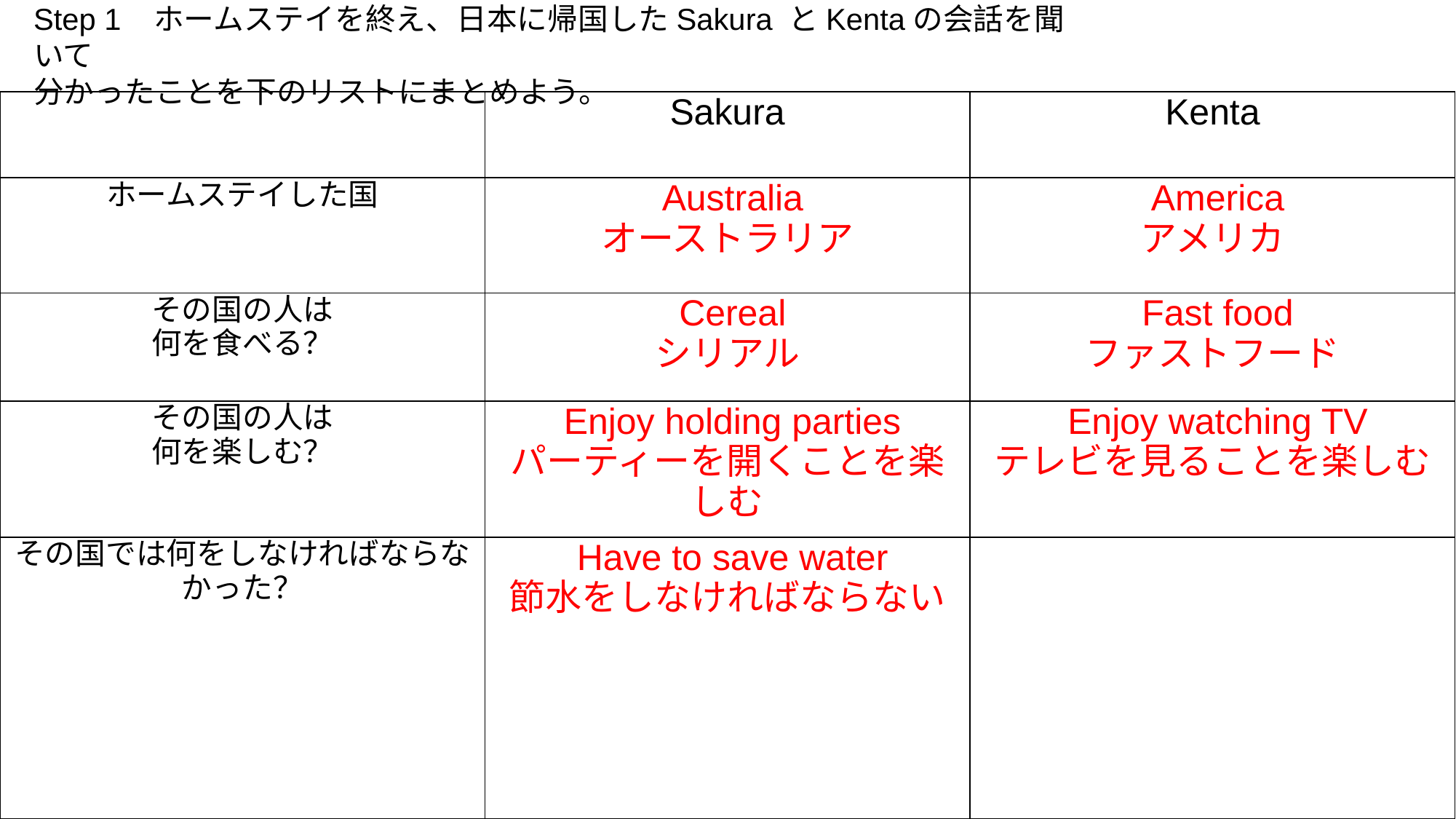

Step 1   ホームステイを終え、日本に帰国したSakura とKentaの会話を聞いて
分かったことを下のリストにまとめよう。

|  | Sakura | Kenta |
| --- | --- | --- |
| ホームステイした国 | Australia オーストラリア | America アメリカ |
| その国の人は 何を食べる？ | Cereal シリアル | Fast food ファストフード |
| その国の人は 何を楽しむ？ | Enjoy holding parties パーティーを開くことを楽しむ | Enjoy watching TV テレビを見ることを楽しむ |
| その国では何をしなければならなかった？ | Have to save water 節水をしなければならない |  |